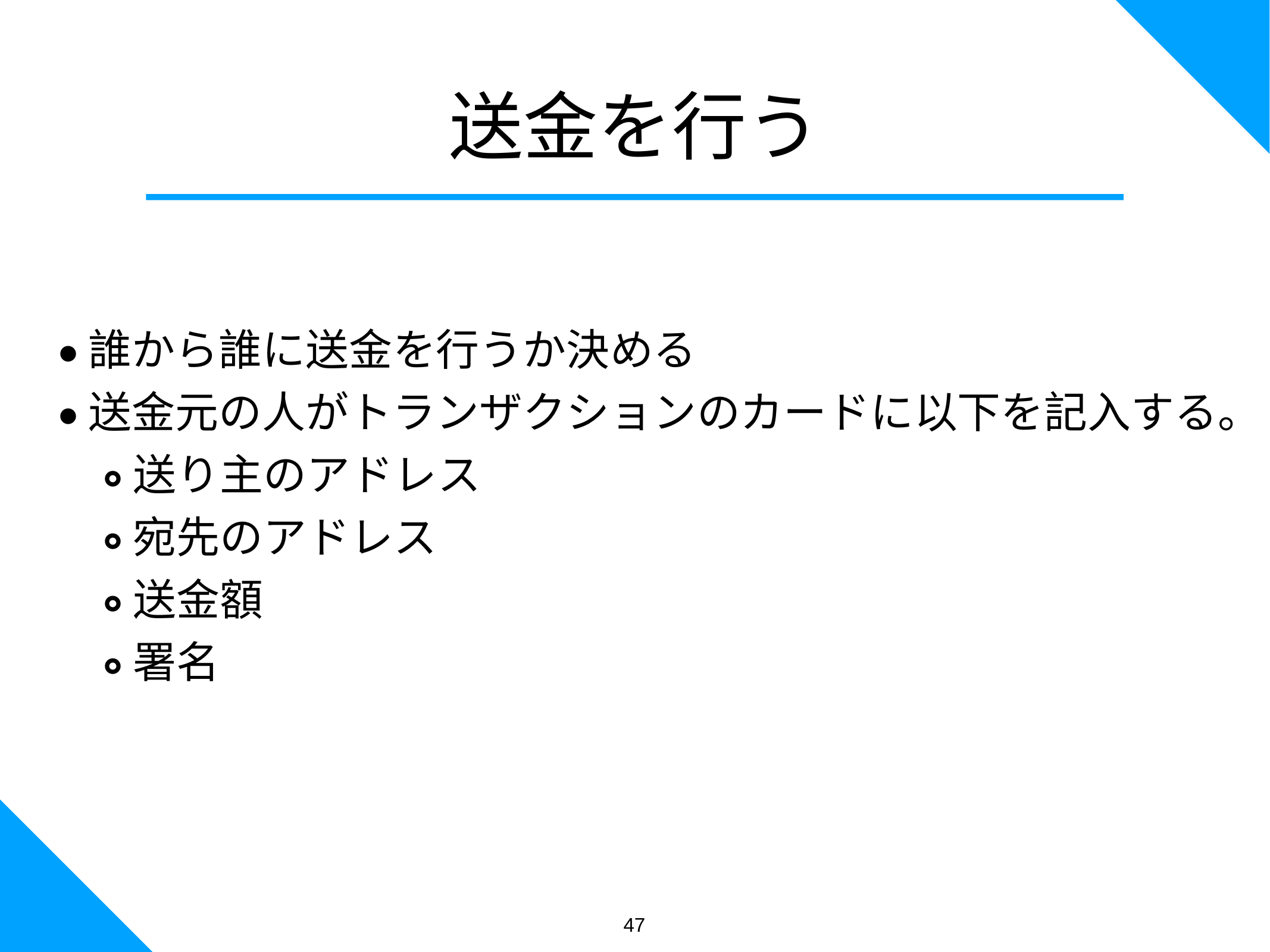

送金を行う
誰から誰に送金を行うか決める
送金元の人がトランザクションのカードに以下を記入する。
送り主のアドレス
宛先のアドレス
送金額
署名
47